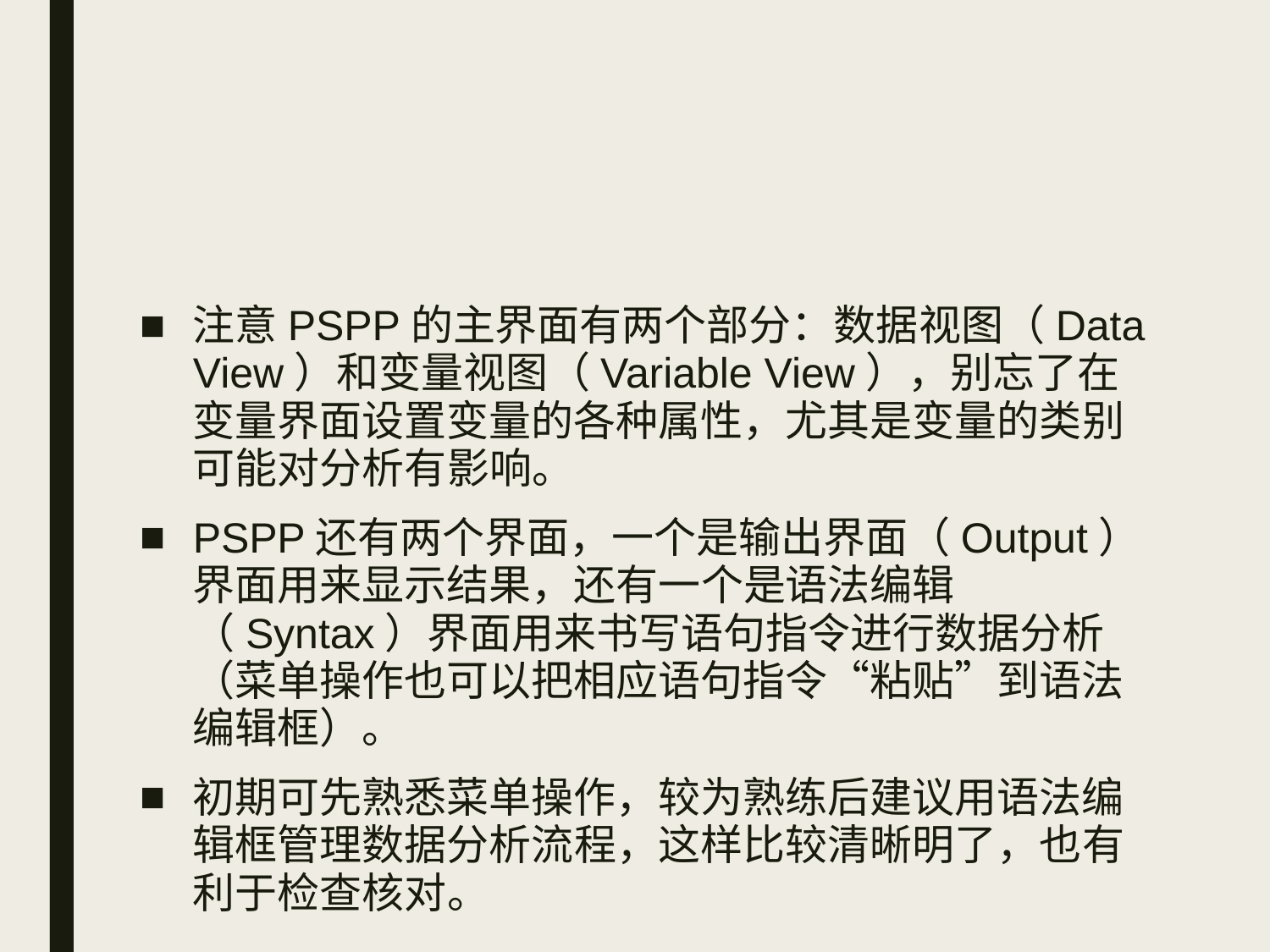

#
注意PSPP的主界面有两个部分：数据视图（Data View）和变量视图（Variable View），别忘了在变量界面设置变量的各种属性，尤其是变量的类别可能对分析有影响。
PSPP还有两个界面，一个是输出界面（Output）界面用来显示结果，还有一个是语法编辑（Syntax）界面用来书写语句指令进行数据分析（菜单操作也可以把相应语句指令“粘贴”到语法编辑框）。
初期可先熟悉菜单操作，较为熟练后建议用语法编辑框管理数据分析流程，这样比较清晰明了，也有利于检查核对。